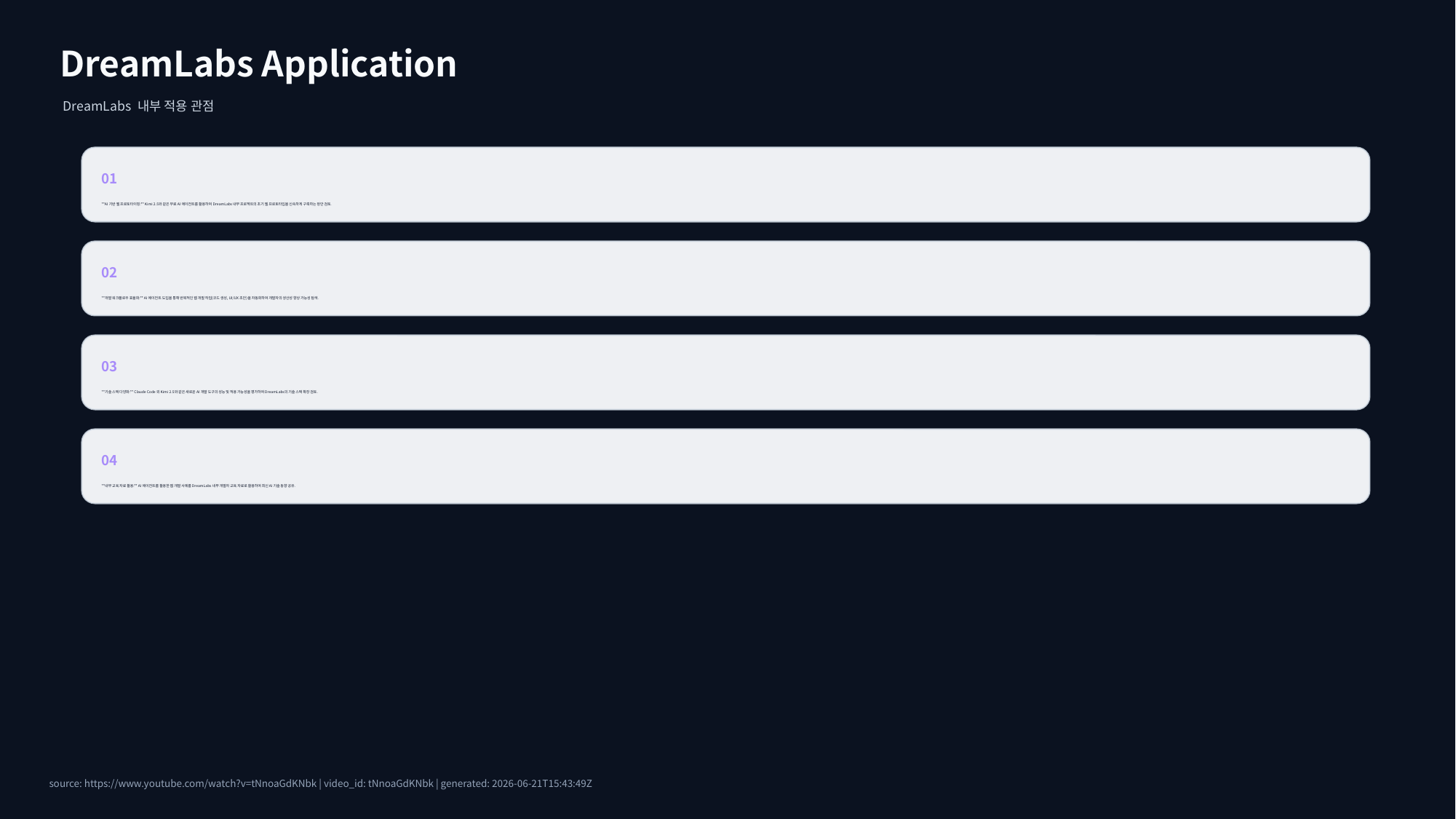

DreamLabs Application
DreamLabs 내부 적용 관점

01
**AI 기반 웹 프로토타이핑:** Kimi 2.5와 같은 무료 AI 에이전트를 활용하여 DreamLabs 내부 프로젝트의 초기 웹 프로토타입을 신속하게 구축하는 방안 검토.

02
**개발 워크플로우 효율화:** AI 에이전트 도입을 통해 반복적인 웹 개발 작업(코드 생성, UI/UX 초안)을 자동화하여 개발자의 생산성 향상 가능성 탐색.

03
**기술 스택 다양화:** Claude Code 외 Kimi 2.5와 같은 새로운 AI 개발 도구의 성능 및 적용 가능성을 평가하여 DreamLabs의 기술 스택 확장 검토.

04
**내부 교육 자료 활용:** AI 에이전트를 활용한 웹 개발 사례를 DreamLabs 내부 개발자 교육 자료로 활용하여 최신 AI 기술 동향 공유.
source: https://www.youtube.com/watch?v=tNnoaGdKNbk | video_id: tNnoaGdKNbk | generated: 2026-06-21T15:43:49Z